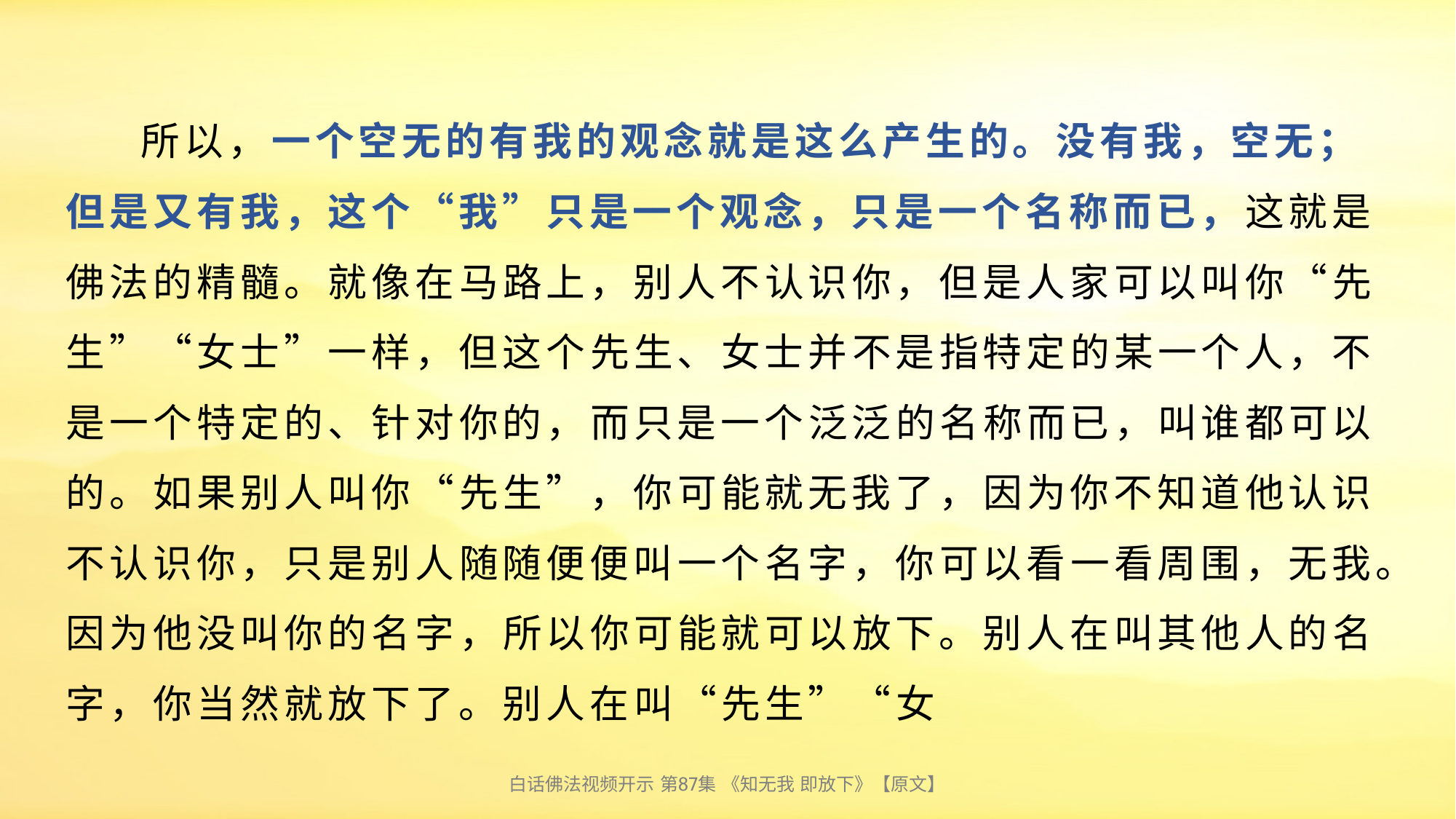

# 所以，一个空无的有我的观念就是这么产生的。没有我，空无；但是又有我，这个“我”只是一个观念，只是一个名称而已，这就是佛法的精髓。就像在马路上，别人不认识你，但是人家可以叫你“先生”“女士”一样，但这个先生、女士并不是指特定的某一个人，不是一个特定的、针对你的，而只是一个泛泛的名称而已，叫谁都可以的。如果别人叫你“先生”，你可能就无我了，因为你不知道他认识不认识你，只是别人随随便便叫一个名字，你可以看一看周围，无我。因为他没叫你的名字，所以你可能就可以放下。别人在叫其他人的名字，你当然就放下了。别人在叫“先生”“女
白话佛法视频开示 第87集 《知无我 即放下》【原文】